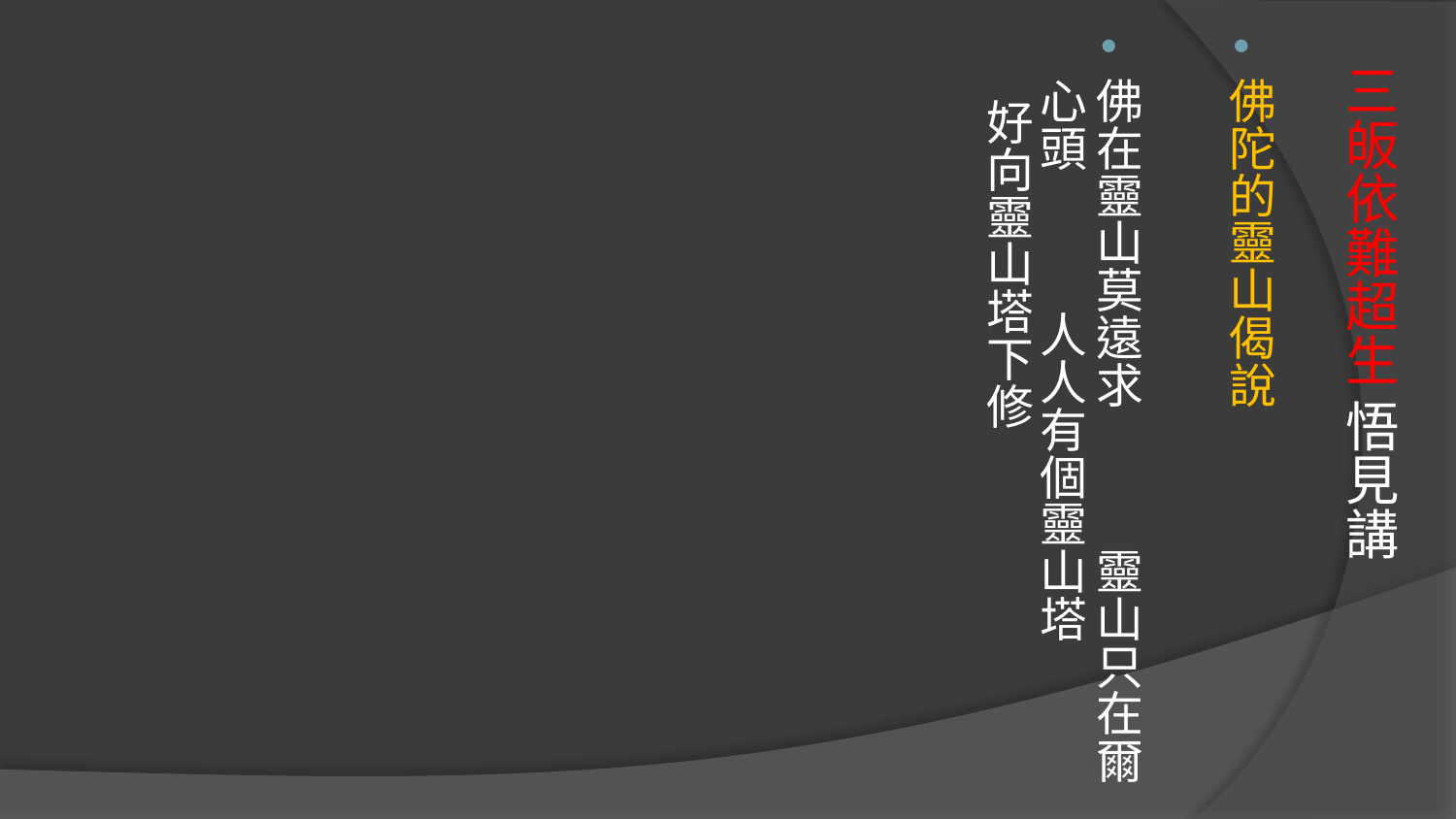

佛陀的靈山偈說

佛在靈山莫遠求             靈山只在爾心頭             人人有個靈山塔                好向靈山塔下修

# 三皈依難超生 悟見講